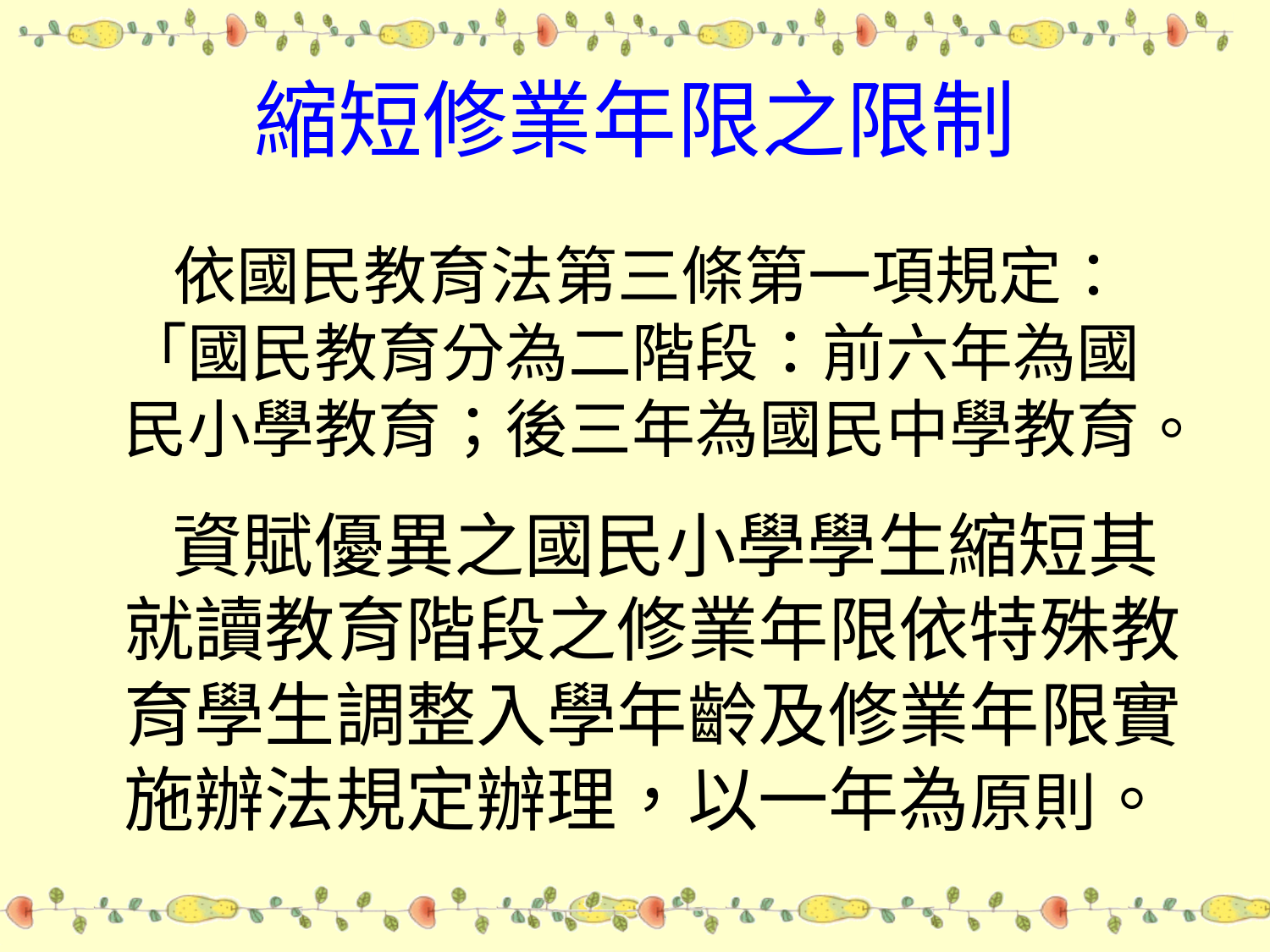

# 縮短修業年限之限制
     依國民教育法第三條第一項規定：「國民教育分為二階段：前六年為國民小學教育；後三年為國民中學教育。
     資賦優異之國民小學學生縮短其就讀教育階段之修業年限依特殊教育學生調整入學年齡及修業年限實施辦法規定辦理，以一年為原則。